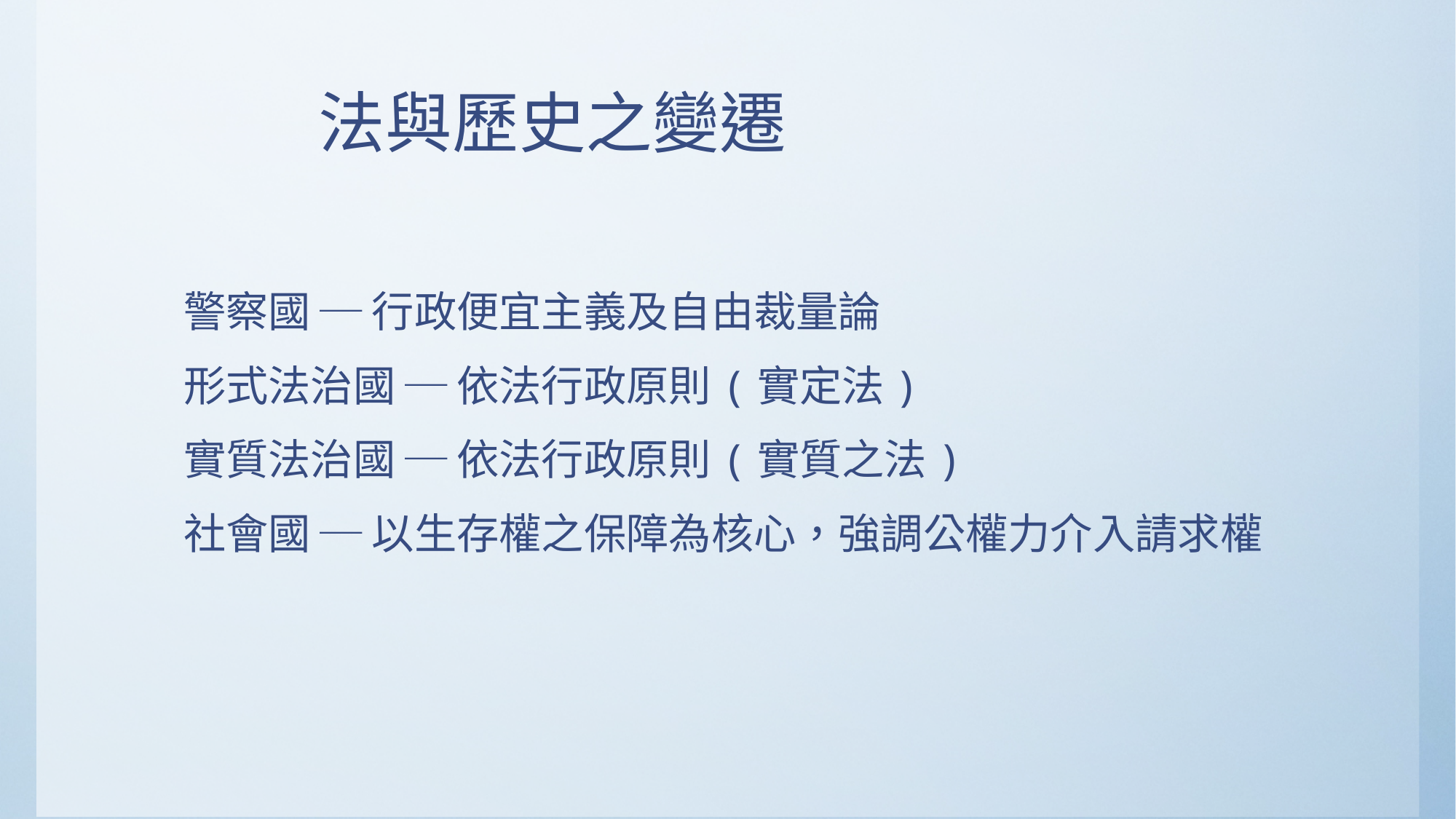

法與歷史之變遷

警察國 ─ 行政便宜主義及自由裁量論
形式法治國 ─ 依法行政原則(實定法)
實質法治國 ─ 依法行政原則(實質之法)
社會國 ─ 以生存權之保障為核心，強調公權力介入請求權